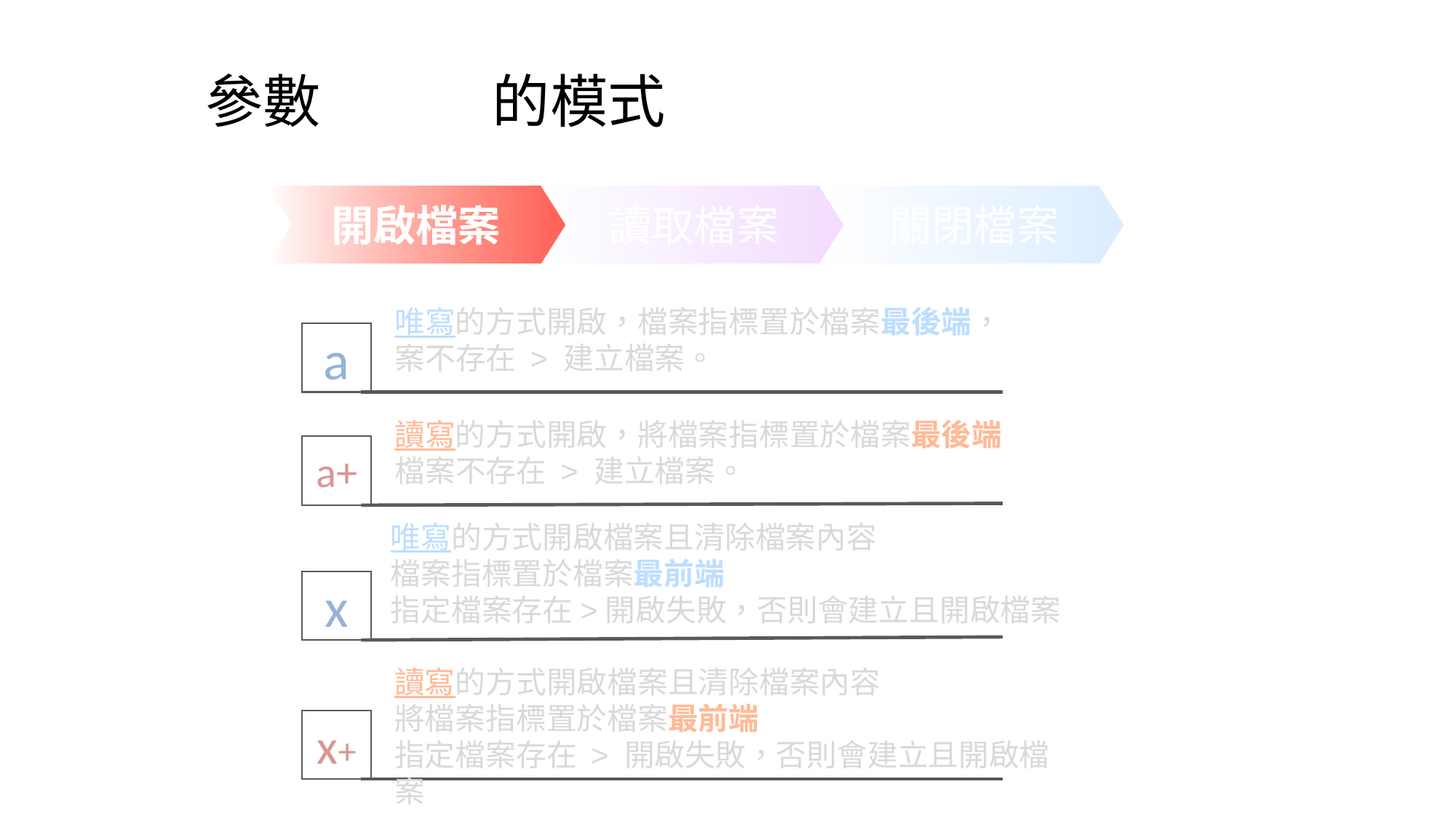

參數mode的模式

開啟檔案
開啟檔案
讀取檔案
關閉檔案
唯寫的方式開啟，檔案指標置於檔案最後端，案不存在 > 建立檔案。
a
讀寫的方式開啟，將檔案指標置於檔案最後端
檔案不存在 > 建立檔案。
a+
唯寫的方式開啟檔案且清除檔案內容
檔案指標置於檔案最前端
指定檔案存在>開啟失敗，否則會建立且開啟檔案
x
讀寫的方式開啟檔案且清除檔案內容
將檔案指標置於檔案最前端
指定檔案存在 > 開啟失敗，否則會建立且開啟檔案
x+